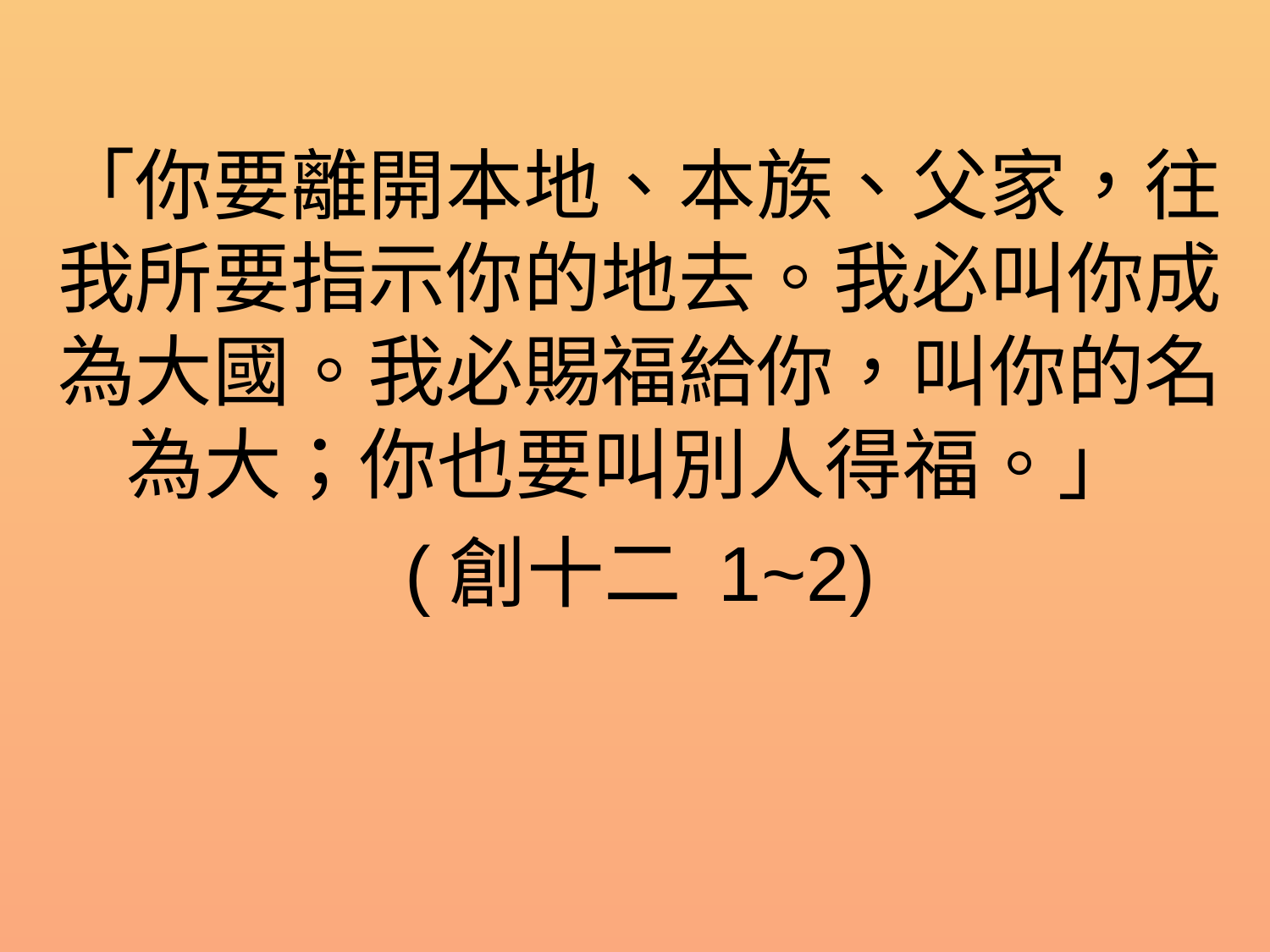

「你要離開本地、本族、父家，往我所要指示你的地去。我必叫你成為大國。我必賜福給你，叫你的名為大；你也要叫別人得福。」
(創十二 1~2)